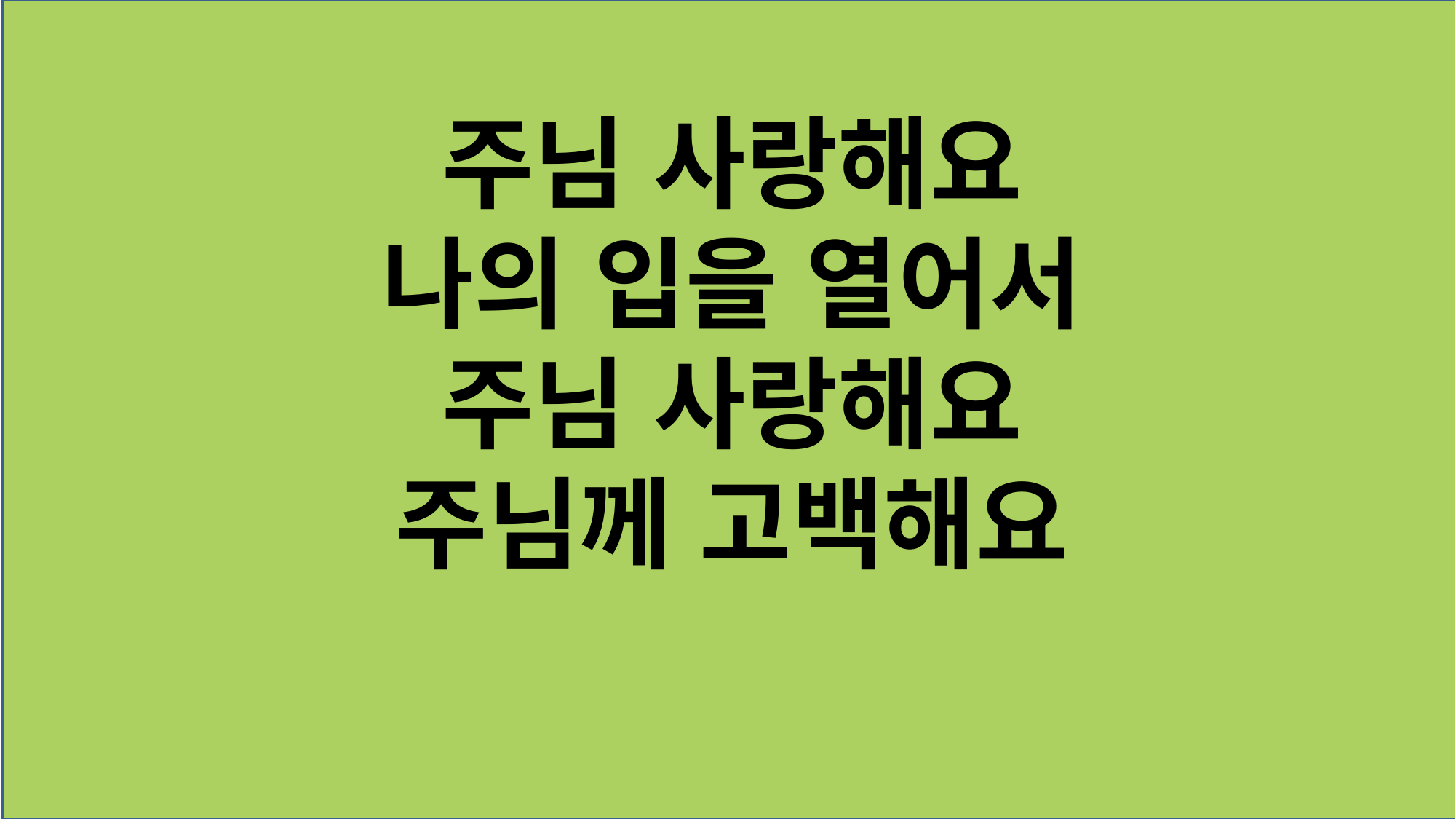

주님 사랑해요
나의 입을 열어서
주님 사랑해요
주님께 고백해요